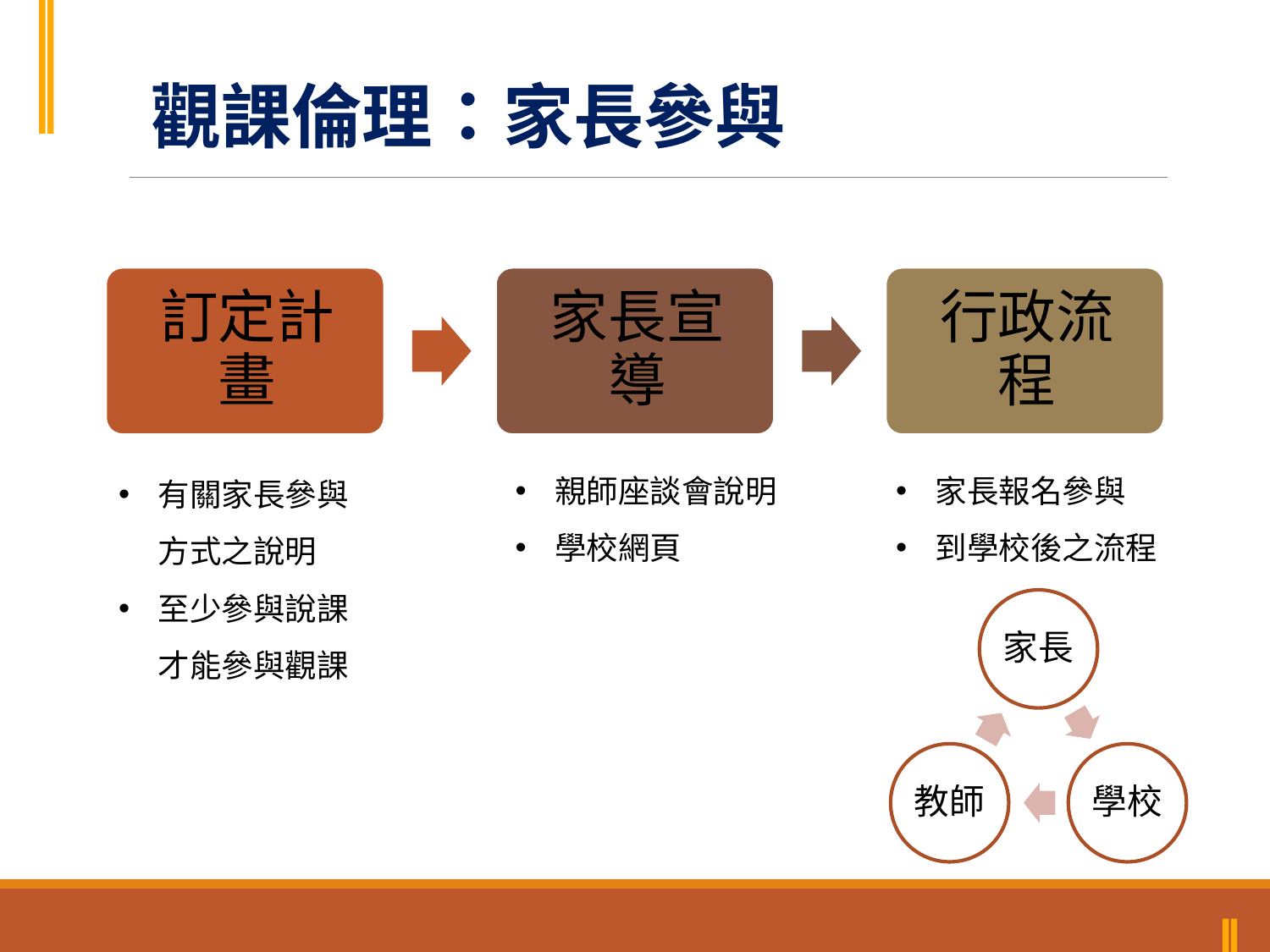

觀課倫理：家長參與
訂定計畫

家長宣導

行政流程
親師座談會說明
學校網頁
家長報名參與
到學校後之流程
有關家長參與方式之說明
至少參與說課才能參與觀課
家長

學校

教師